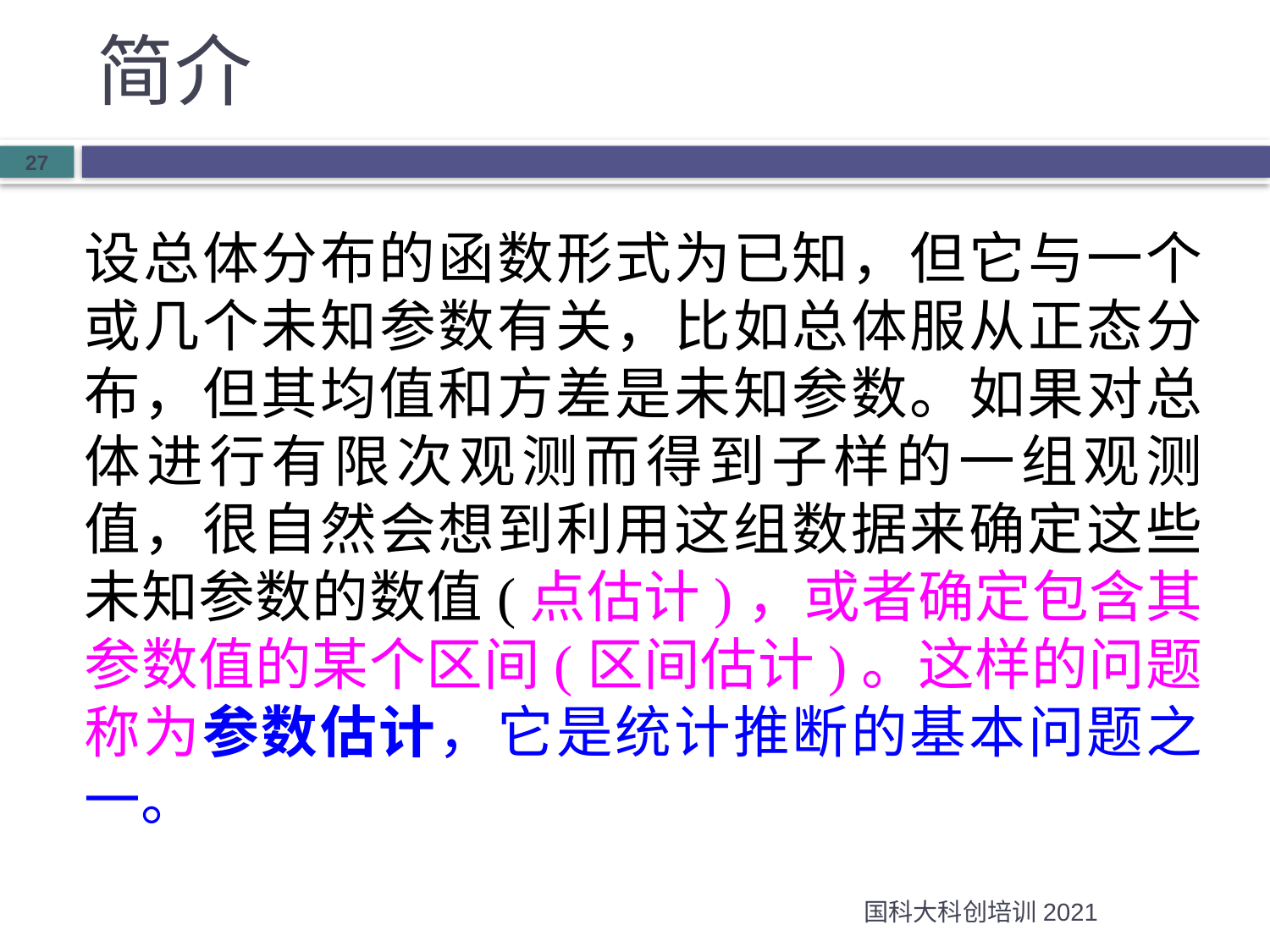

# 简介
27
设总体分布的函数形式为已知，但它与一个或几个未知参数有关，比如总体服从正态分布，但其均值和方差是未知参数。如果对总体进行有限次观测而得到子样的一组观测值，很自然会想到利用这组数据来确定这些未知参数的数值(点估计)，或者确定包含其参数值的某个区间(区间估计)。这样的问题称为参数估计，它是统计推断的基本问题之一。
国科大科创培训2021